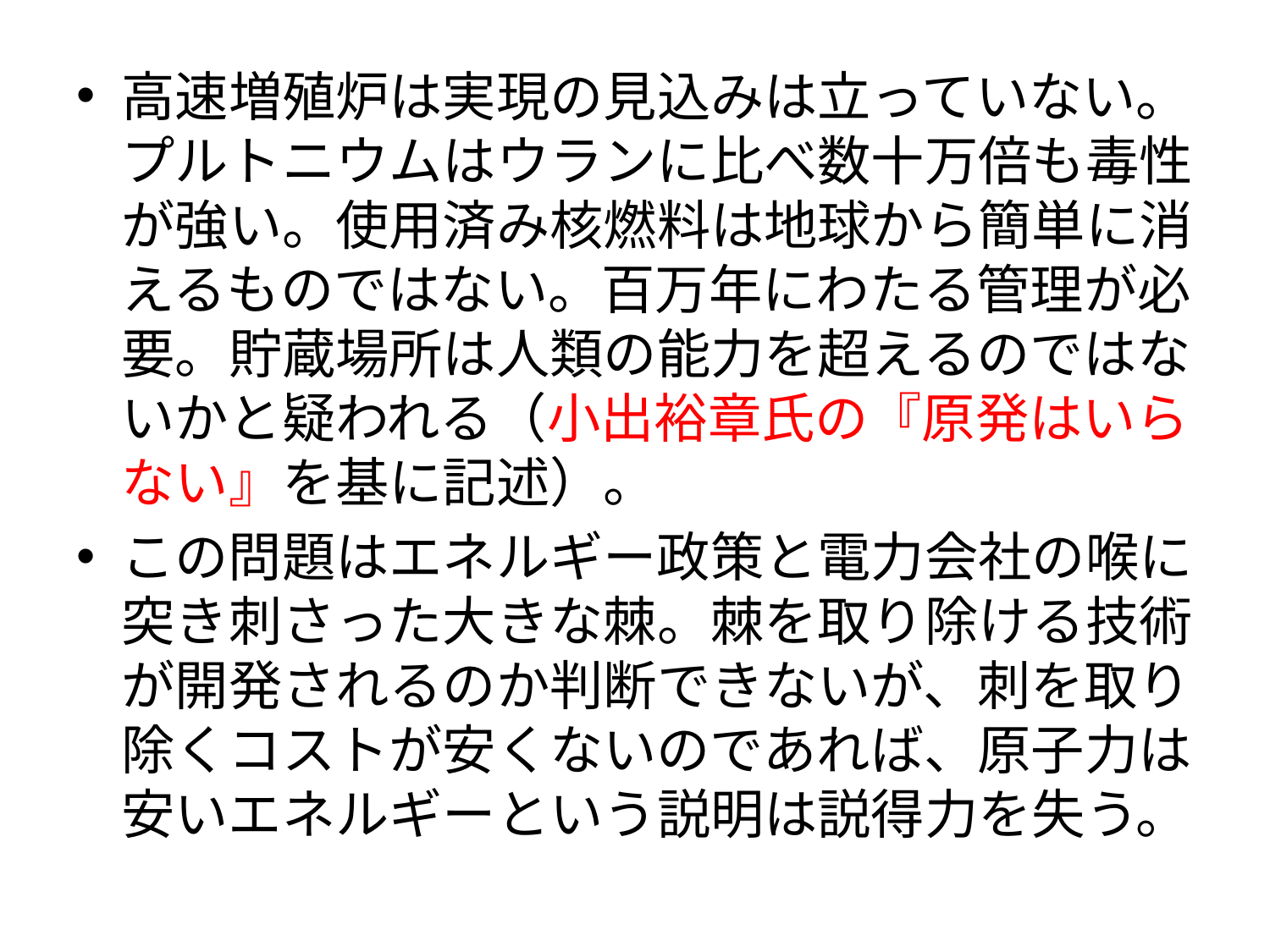

高速増殖炉は実現の見込みは立っていない。プルトニウムはウランに比べ数十万倍も毒性が強い。使用済み核燃料は地球から簡単に消えるものではない。百万年にわたる管理が必要。貯蔵場所は人類の能力を超えるのではないかと疑われる（小出裕章氏の『原発はいらない』を基に記述）。
この問題はエネルギー政策と電力会社の喉に突き刺さった大きな棘。棘を取り除ける技術が開発されるのか判断できないが、刺を取り除くコストが安くないのであれば、原子力は安いエネルギーという説明は説得力を失う。